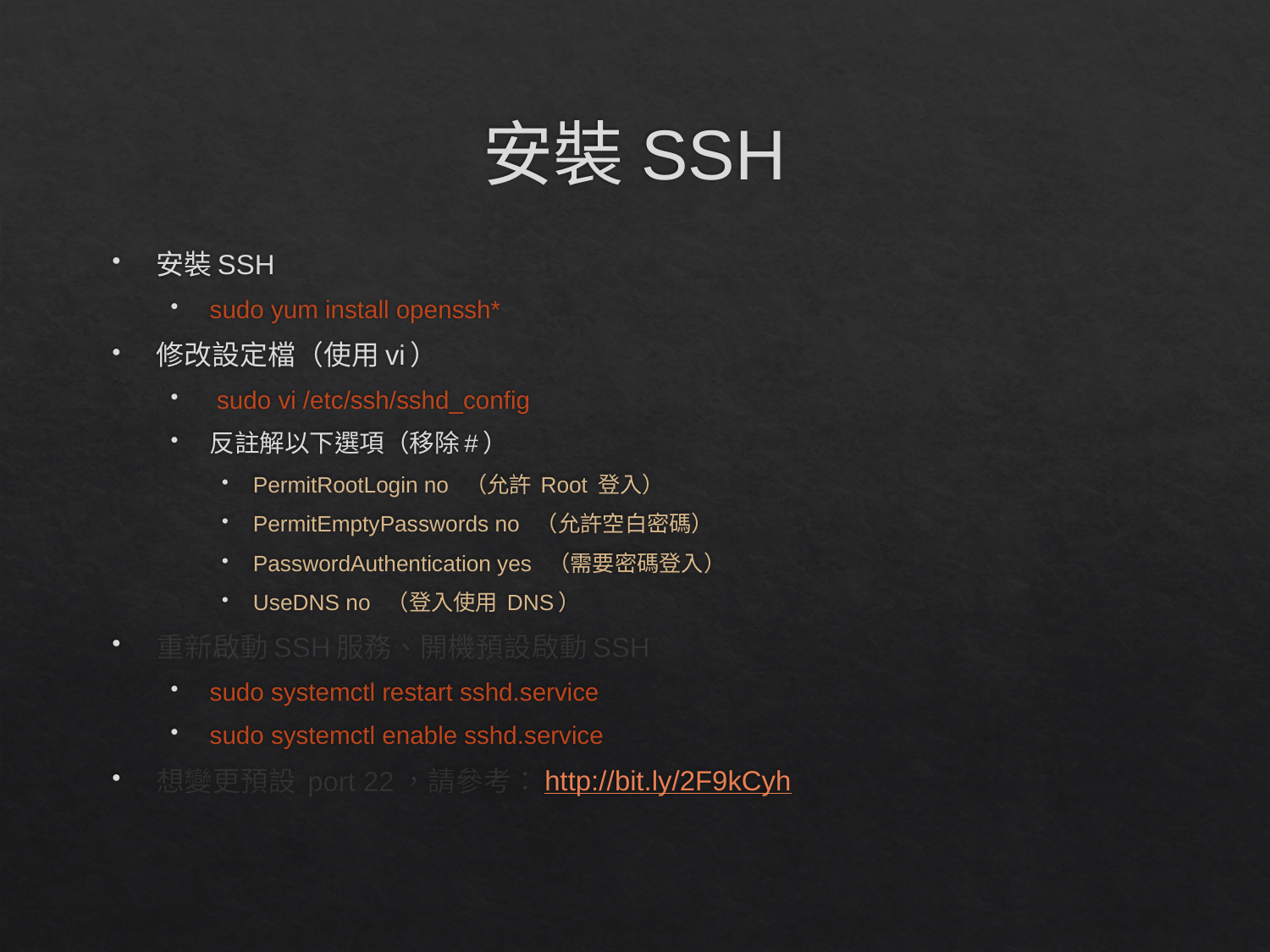

# 安裝SSH
安裝SSH
sudo yum install openssh*
修改設定檔（使用vi）
 sudo vi /etc/ssh/sshd_config
反註解以下選項（移除#）
PermitRootLogin no  （允許 Root 登入）
PermitEmptyPasswords no  （允許空白密碼）
PasswordAuthentication yes  （需要密碼登入）
UseDNS no  （登入使用 DNS）
重新啟動SSH服務、開機預設啟動SSH
sudo systemctl restart sshd.service
sudo systemctl enable sshd.service
想變更預設 port 22，請參考：http://bit.ly/2F9kCyh